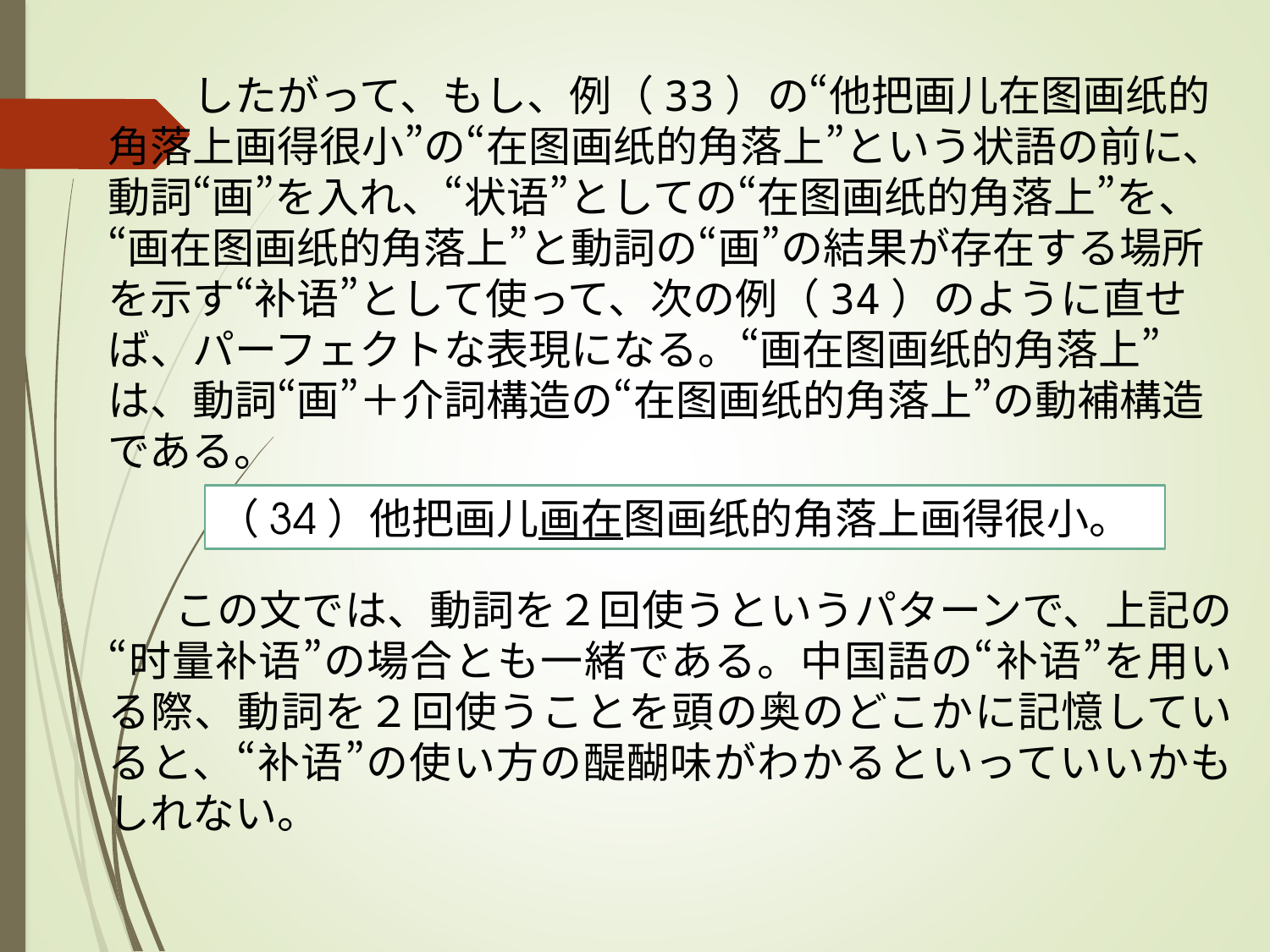

したがって、もし、例（33）の“他把画儿在图画纸的角落上画得很小”の“在图画纸的角落上”という状語の前に、動詞“画”を入れ、“状语”としての“在图画纸的角落上”を、“画在图画纸的角落上”と動詞の“画”の結果が存在する場所を示す“补语”として使って、次の例（34）のように直せば、パーフェクトな表現になる。“画在图画纸的角落上”は、動詞“画”＋介詞構造の“在图画纸的角落上”の動補構造である。
（34）他把画儿画在图画纸的角落上画得很小。
　この文では、動詞を２回使うというパターンで、上記の“时量补语”の場合とも一緒である。中国語の“补语”を用いる際、動詞を２回使うことを頭の奥のどこかに記憶していると、“补语”の使い方の醍醐味がわかるといっていいかもしれない。